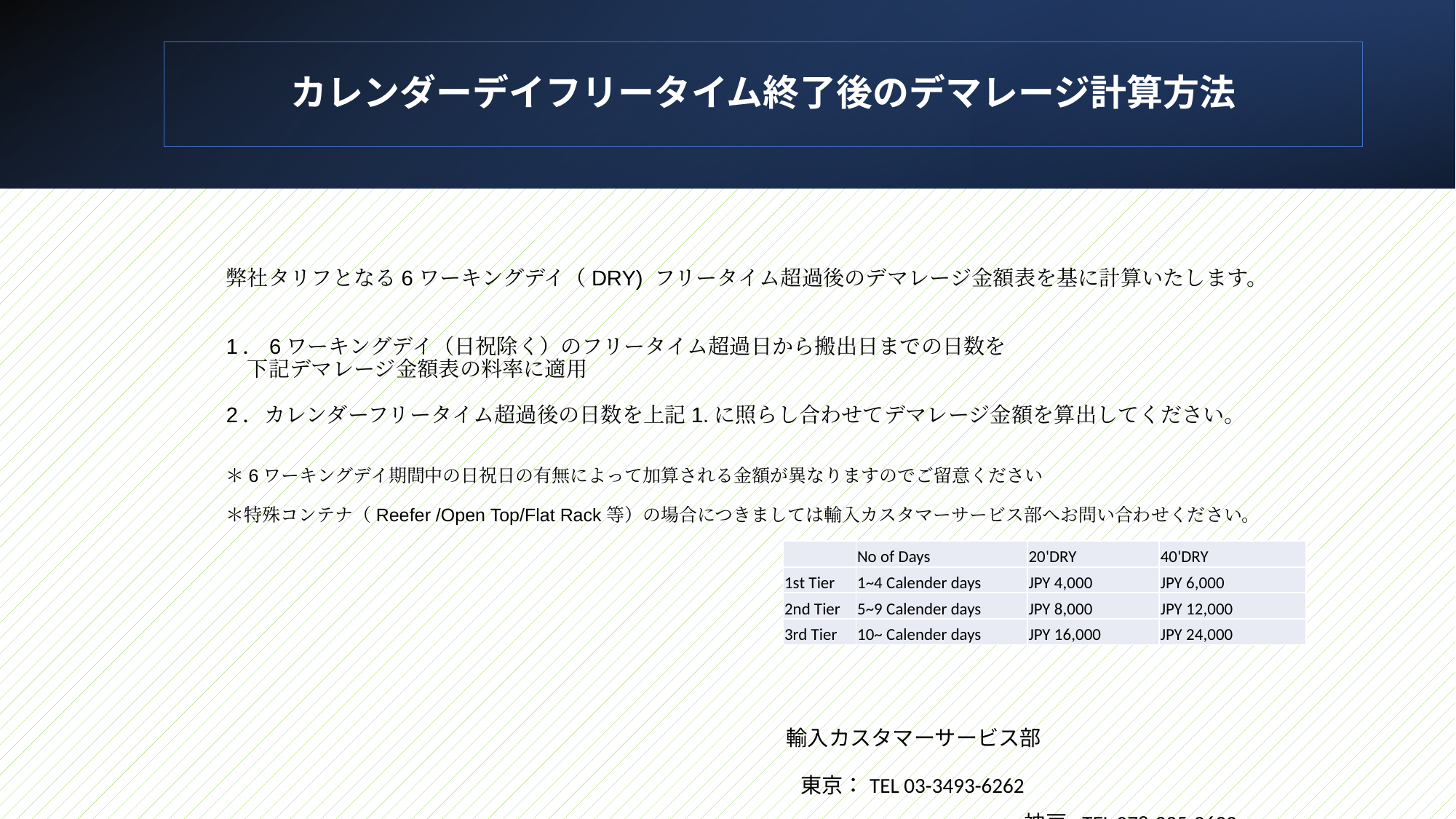

# カレンダーデイフリータイム終了後のデマレージ計算方法

弊社タリフとなる6ワーキングデイ（DRY) フリータイム超過後のデマレージ金額表を基に計算いたします。

1．6ワーキングデイ（日祝除く）のフリータイム超過日から搬出日までの日数を
　下記デマレージ金額表の料率に適用

2．カレンダーフリータイム超過後の日数を上記1.に照らし合わせてデマレージ金額を算出してください。

＊6ワーキングデイ期間中の日祝日の有無によって加算される金額が異なりますのでご留意ください

＊特殊コンテナ（Reefer /Open Top/Flat Rack等）の場合につきましては輸入カスタマーサービス部へお問い合わせください。

　　　　　　　　　　　　　　　　　　　　　　　　　　　　　　　　デマレージ金額表（20‘＆40’）

		　　	　　　　　　　　　　　　　　　　　　　　　　　　　　　　　　　　　　　　　　　　　　　　　　　　　　　　　　　　　　　　　　　　　　　　　　　　　　　　	　　　　　　　		　　　	  　　	　　　　　　　輸入カスタマーサービス部　　　　　　　　　　　　　　　　　　　　　　　　　　　　　　　　　　　　　      							　　東京：TEL 03-3493-6262
                                            　　　　　　　　　　　　　　　　		　　神戸: TEL 078-335-2632

　　　　　　　　　　　　　　　　　　　　　　　　　　　　　　　　　　　　　      東京：TEL 03-3493-6262
                                            　　　　　　　　　　　　　　　　		　　神戸: TEL 078-335-2632

|  | No of Days | 20'DRY | 40'DRY |
| --- | --- | --- | --- |
| 1st Tier | 1~4 Calender days | JPY 4,000 | JPY 6,000 |
| 2nd Tier | 5~9 Calender days | JPY 8,000 | JPY 12,000 |
| 3rd Tier | 10~ Calender days | JPY 16,000 | JPY 24,000 |